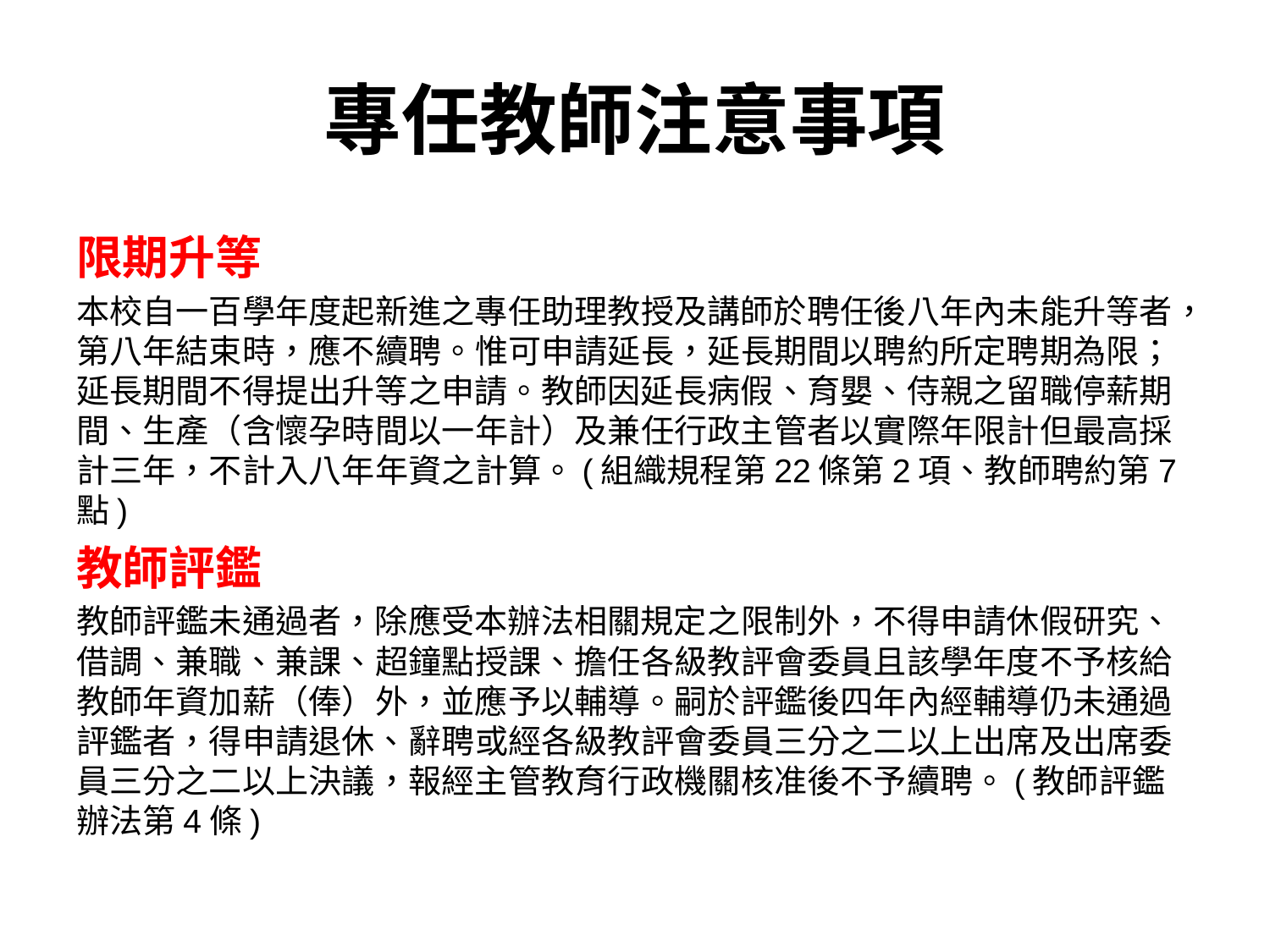

# 專任教師注意事項
限期升等
本校自一百學年度起新進之專任助理教授及講師於聘任後八年內未能升等者，第八年結束時，應不續聘。惟可申請延長，延長期間以聘約所定聘期為限；延長期間不得提出升等之申請。教師因延長病假、育嬰、侍親之留職停薪期間、生產（含懷孕時間以一年計）及兼任行政主管者以實際年限計但最高採計三年，不計入八年年資之計算。(組織規程第22條第2項、教師聘約第7點)
教師評鑑
教師評鑑未通過者，除應受本辦法相關規定之限制外，不得申請休假研究、借調、兼職、兼課、超鐘點授課、擔任各級教評會委員且該學年度不予核給教師年資加薪（俸）外，並應予以輔導。嗣於評鑑後四年內經輔導仍未通過評鑑者，得申請退休、辭聘或經各級教評會委員三分之二以上出席及出席委員三分之二以上決議，報經主管教育行政機關核准後不予續聘。(教師評鑑辦法第4條)